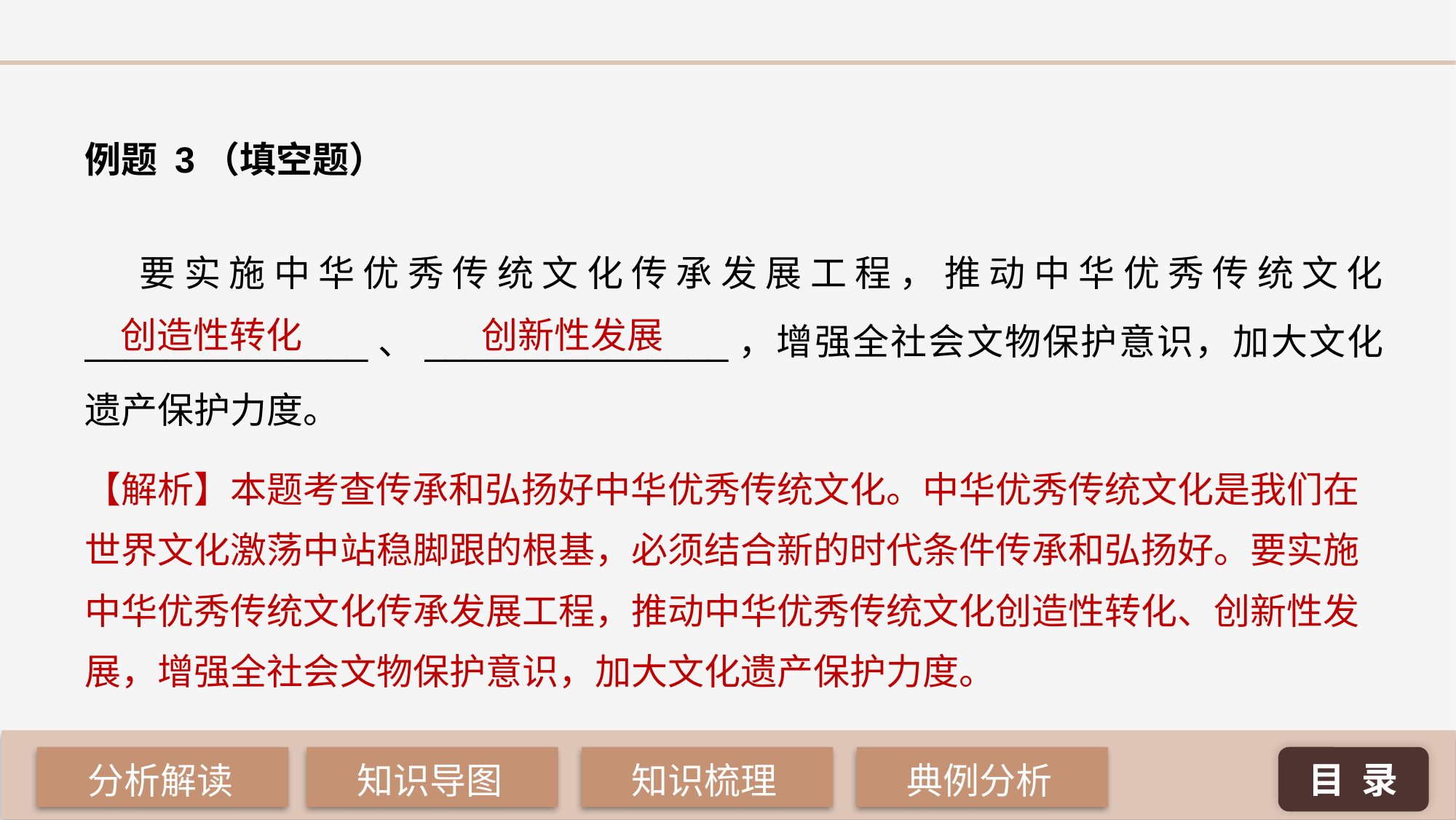

例题 3（填空题）
要实施中华优秀传统文化传承发展工程，推动中华优秀传统文化 ______________、_______________，增强全社会文物保护意识，加大文化遗产保护力度。
创造性转化
创新性发展
【解析】本题考查传承和弘扬好中华优秀传统文化。中华优秀传统文化是我们在世界文化激荡中站稳脚跟的根基，必须结合新的时代条件传承和弘扬好。要实施中华优秀传统文化传承发展工程，推动中华优秀传统文化创造性转化、创新性发展，增强全社会文物保护意识，加大文化遗产保护力度。